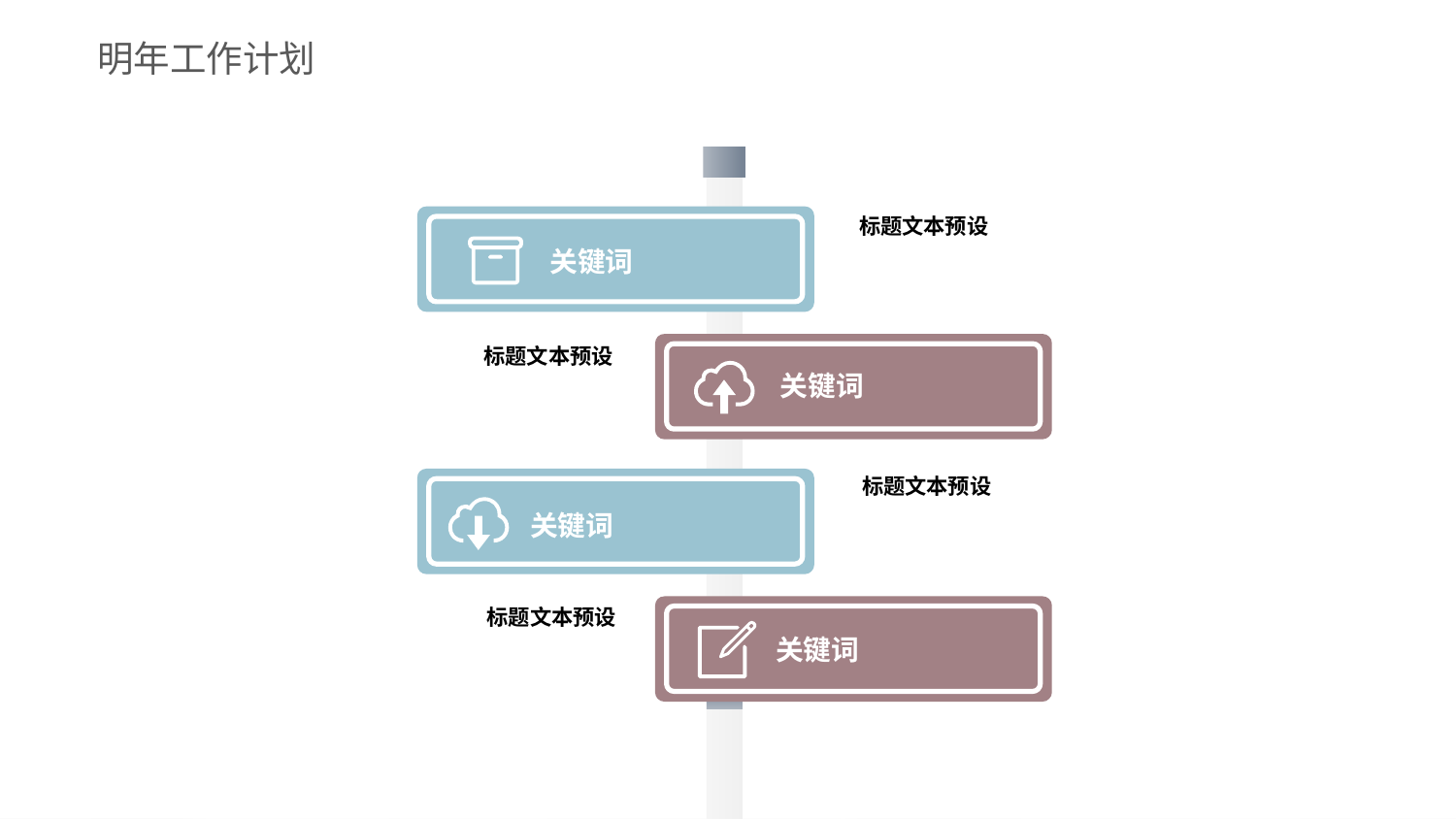

明年工作计划

标题文本预设

关键词

关键词
标题文本预设
标题文本预设

关键词

关键词

标题文本预设